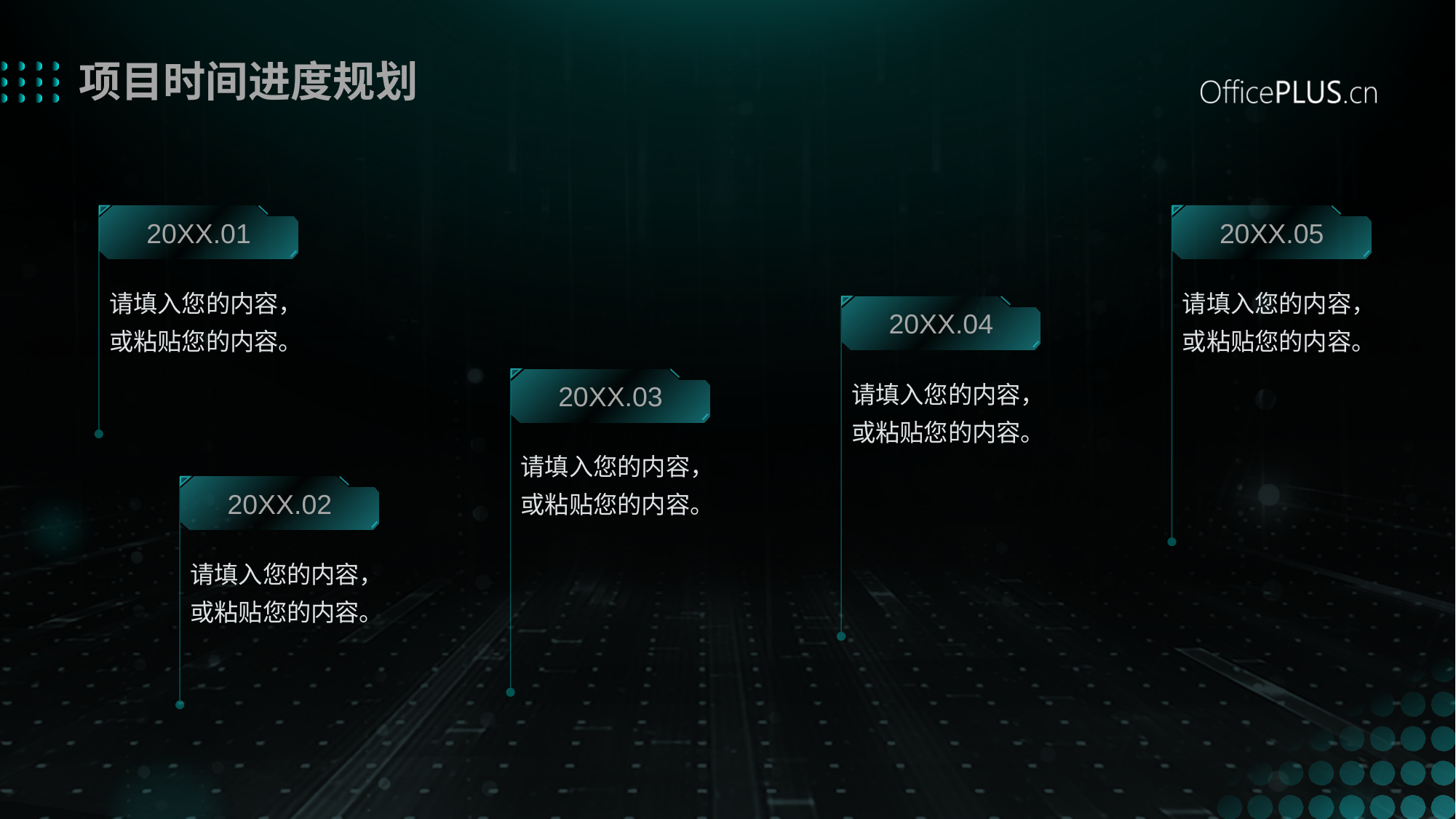

# 项目时间进度规划

20XX.01
请填入您的内容，或粘贴您的内容。

20XX.05
请填入您的内容，或粘贴您的内容。

20XX.04
请填入您的内容，或粘贴您的内容。

20XX.03
请填入您的内容，或粘贴您的内容。

20XX.02
请填入您的内容，或粘贴您的内容。